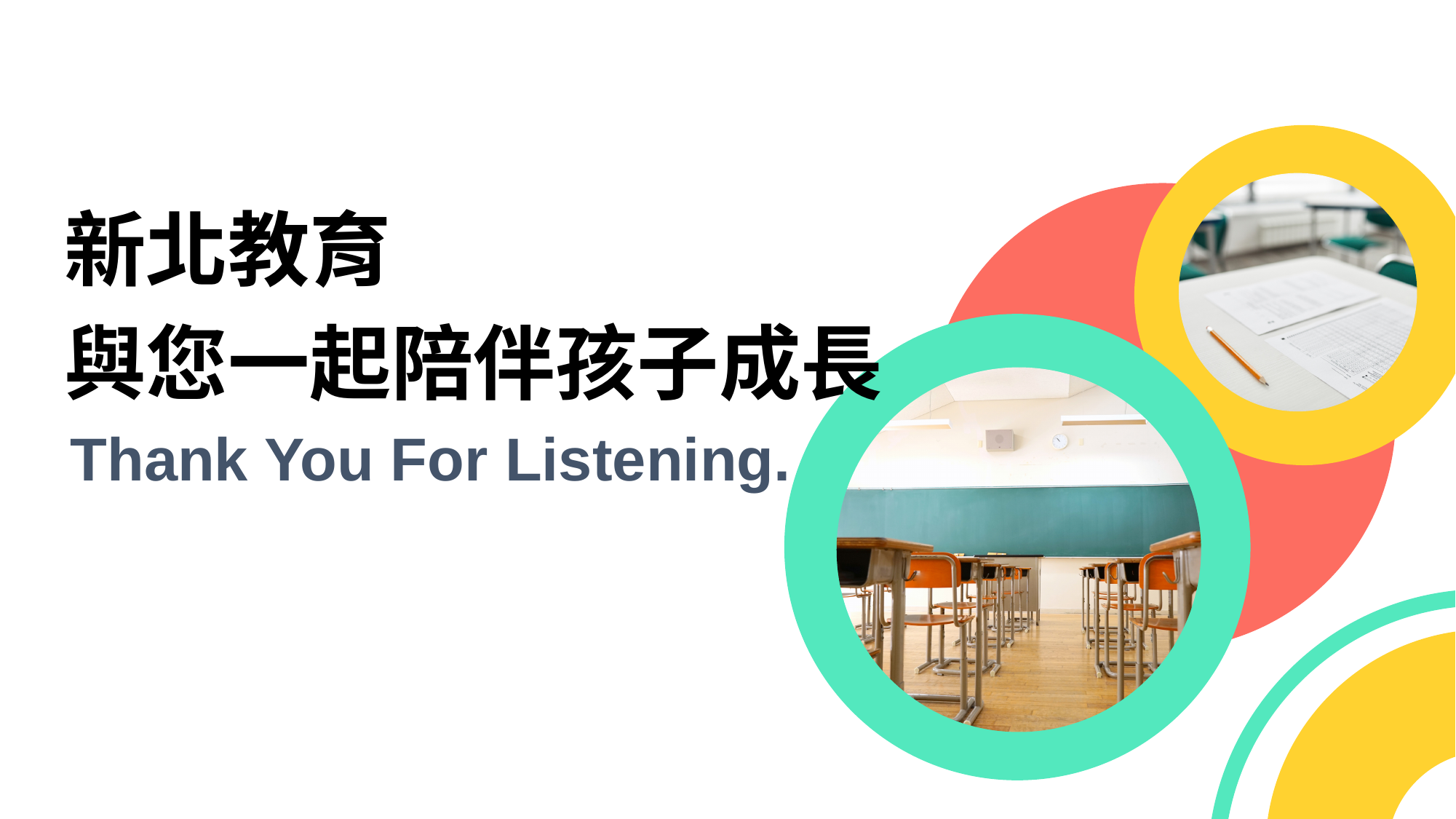

113學年度

新北教育
與您一起陪伴孩子成長

Thank You For Listening.